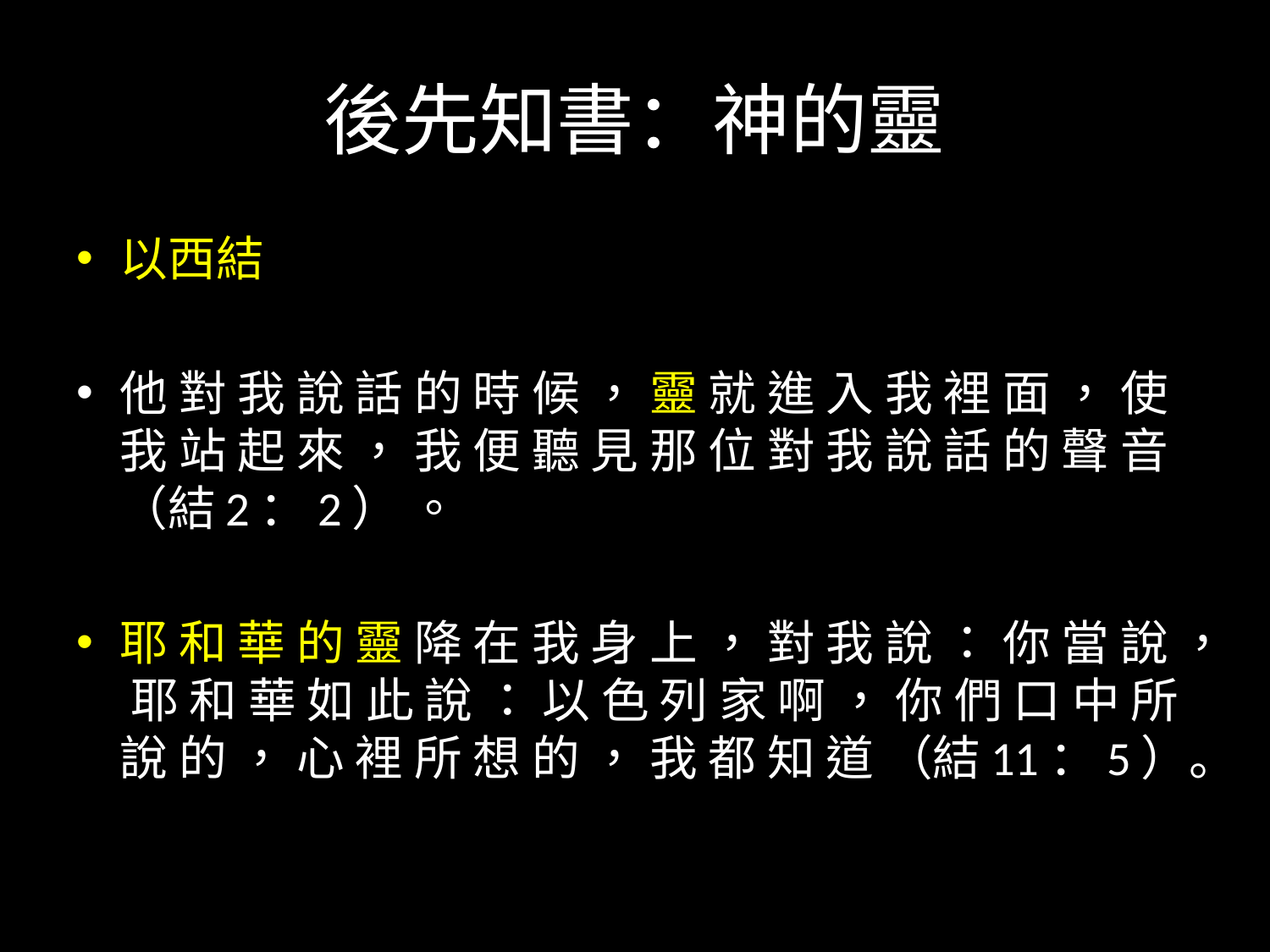

# 後先知書：神的靈
以西結

他 對 我 說 話 的 時 候 ， 靈 就 進 入 我 裡 面 ， 使 我 站 起 來 ， 我 便 聽 見 那 位 對 我 說 話 的 聲 音（結2：2） 。

耶 和 華 的 靈 降 在 我 身 上 ， 對 我 說 ： 你 當 說 ， 耶 和 華 如 此 說 ： 以 色 列 家 啊 ， 你 們 口 中 所 說 的 ， 心 裡 所 想 的 ， 我 都 知 道 （結11：5）。